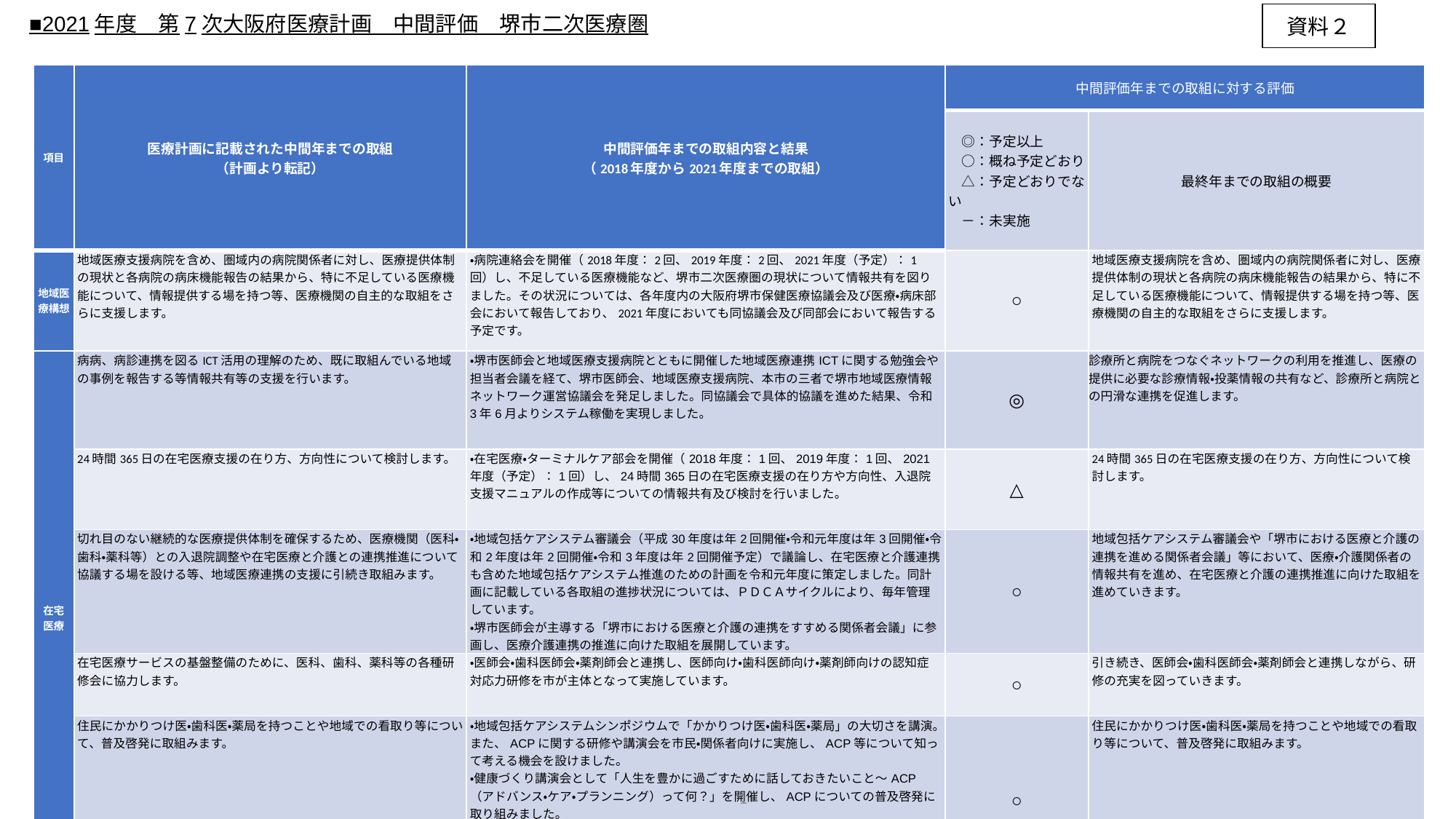

■2021年度　第7次大阪府医療計画　中間評価　堺市二次医療圏
資料２
| 項目 | 医療計画に記載された中間年までの取組 （計画より転記） | 中間評価年までの取組内容と結果 （2018年度から2021年度までの取組） | 中間評価年までの取組に対する評価 |  |
| --- | --- | --- | --- | --- |
|  |  |  | ◎：予定以上 　○：概ね予定どおり 　△：予定どおりでない 　－：未実施 | 最終年までの取組の概要 |
| 地域医療構想 | 地域医療支援病院を含め、圏域内の病院関係者に対し、医療提供体制の現状と各病院の病床機能報告の結果から、特に不足している医療機能について、情報提供する場を持つ等、医療機関の自主的な取組をさらに支援します。 | ・病院連絡会を開催（2018年度：2回、2019年度：2回、2021年度（予定）：1回）し、不足している医療機能など、堺市二次医療圏の現状について情報共有を図りました。その状況については、各年度内の大阪府堺市保健医療協議会及び医療・病床部会において報告しており、2021年度においても同協議会及び同部会において報告する予定です。 | ○ | 地域医療支援病院を含め、圏域内の病院関係者に対し、医療提供体制の現状と各病院の病床機能報告の結果から、特に不足している医療機能について、情報提供する場を持つ等、医療機関の自主的な取組をさらに支援します。 |
| 在宅 医療 | 病病、病診連携を図るICT活用の理解のため、既に取組んでいる地域の事例を報告する等情報共有等の支援を行います。 | ・堺市医師会と地域医療支援病院とともに開催した地域医療連携ICTに関する勉強会や担当者会議を経て、堺市医師会、地域医療支援病院、本市の三者で堺市地域医療情報ネットワーク運営協議会を発足しました。同協議会で具体的協議を進めた結果、令和3年6月よりシステム稼働を実現しました。 | ◎ | 診療所と病院をつなぐネットワークの利用を推進し、医療の提供に必要な診療情報・投薬情報の共有など、診療所と病院との円滑な連携を促進します。 |
|  | 24時間365日の在宅医療支援の在り方、方向性について検討します。 | ・在宅医療・ターミナルケア部会を開催（2018年度：1回、2019年度：1回、2021年度（予定）：1回）し、24時間365日の在宅医療支援の在り方や方向性、入退院支援マニュアルの作成等についての情報共有及び検討を行いました。 | △ | 24時間365日の在宅医療支援の在り方、方向性について検討します。 |
|  | 切れ目のない継続的な医療提供体制を確保するため、医療機関（医科・歯科・薬科等）との入退院調整や在宅医療と介護との連携推進について協議する場を設ける等、地域医療連携の支援に引続き取組みます。 | ・地域包括ケアシステム審議会（平成30年度は年2回開催・令和元年度は年3回開催・令和2年度は年2回開催・令和3年度は年2回開催予定）で議論し、在宅医療と介護連携も含めた地域包括ケアシステム推進のための計画を令和元年度に策定しました。同計画に記載している各取組の進捗状況については、ＰＤＣＡサイクルにより、毎年管理しています。 ・堺市医師会が主導する「堺市における医療と介護の連携をすすめる関係者会議」に参画し、医療介護連携の推進に向けた取組を展開しています。 | ○ | 地域包括ケアシステム審議会や「堺市における医療と介護の連携を進める関係者会議」等において、医療・介護関係者の情報共有を進め、在宅医療と介護の連携推進に向けた取組を進めていきます。 |
|  | 在宅医療サービスの基盤整備のために、医科、歯科、薬科等の各種研修会に協力します。 | ・医師会・歯科医師会・薬剤師会と連携し、医師向け・歯科医師向け・薬剤師向けの認知症対応力研修を市が主体となって実施しています。 | ○ | 引き続き、医師会・歯科医師会・薬剤師会と連携しながら、研修の充実を図っていきます。 |
|  | 住民にかかりつけ医・歯科医・薬局を持つことや地域での看取り等について、普及啓発に取組みます。 | ・地域包括ケアシステムシンポジウムで「かかりつけ医・歯科医・薬局」の大切さを講演。また、ACPに関する研修や講演会を市民・関係者向けに実施し、ACP等について知って考える機会を設けました。 ・健康づくり講演会として「人生を豊かに過ごすために話しておきたいこと～ACP（アドバンス・ケア・プランニング）って何？」を開催し、ACPについての普及啓発に取り組みました。 ・啓発冊子「かかりつけ医をもちましょう」を発行し、各保健センター、医療機関、保育所・幼稚園などに配架しました。 | ○ | 住民にかかりつけ医・歯科医・薬局を持つことや地域での看取り等について、普及啓発に取組みます。 |
1